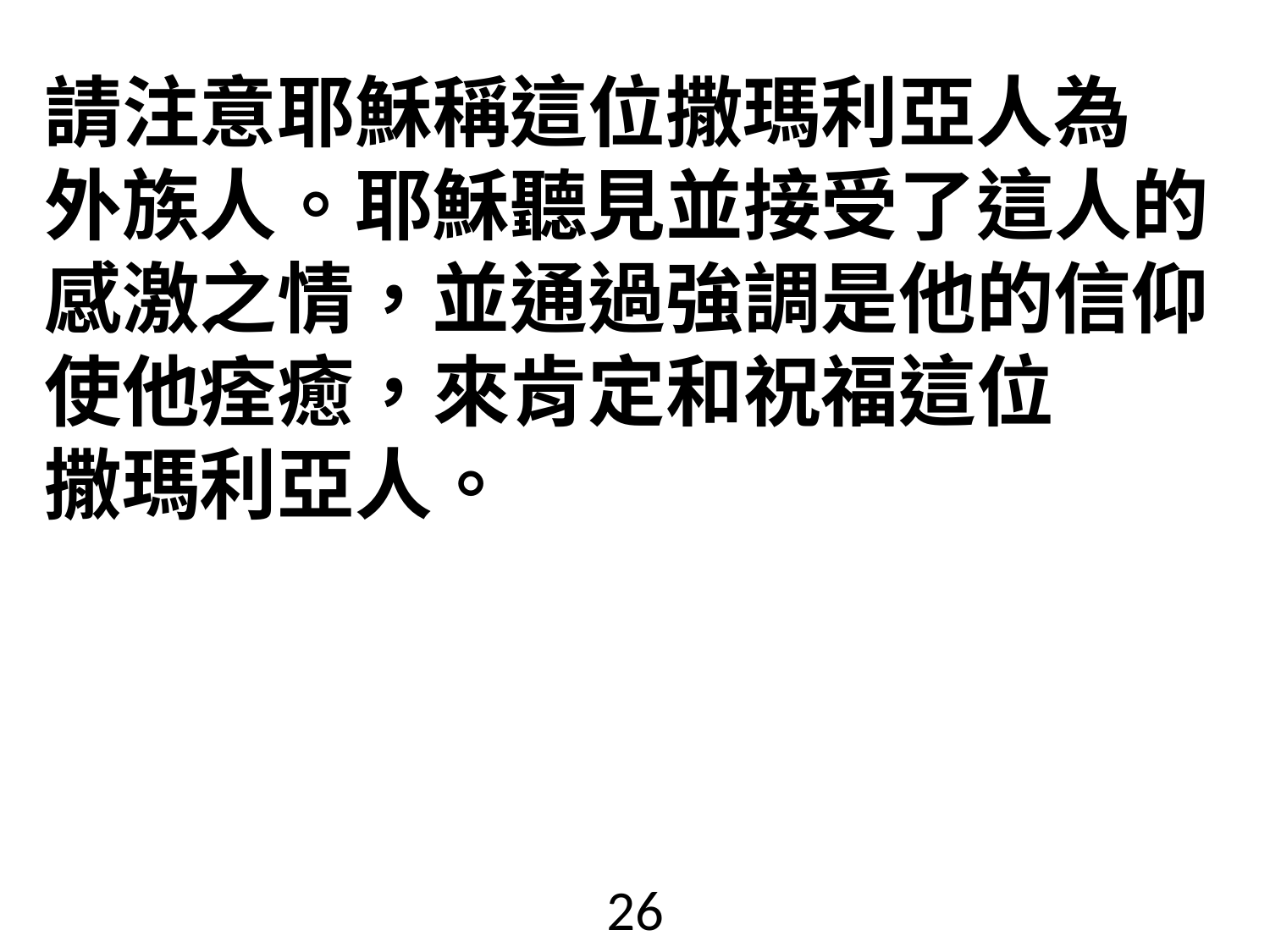

# 請注意耶穌稱這位撒瑪利亞人為 外族人。耶穌聽見並接受了這人的感激之情，並通過強調是他的信仰使他痊癒，來肯定和祝福這位 撒瑪利亞人。
26